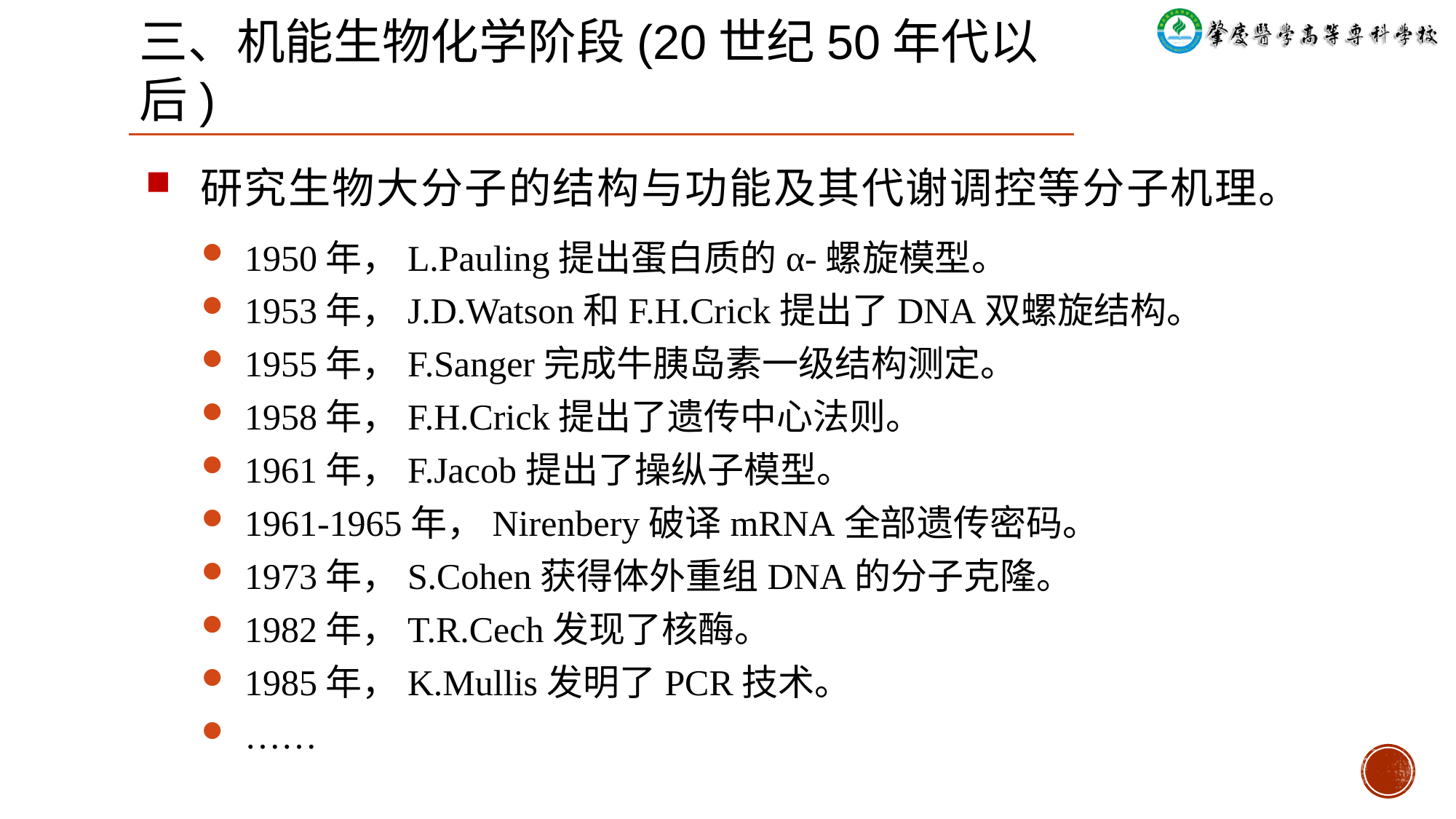

三、机能生物化学阶段(20世纪50年代以后)
研究生物大分子的结构与功能及其代谢调控等分子机理。
1950年，L.Pauling提出蛋白质的α-螺旋模型。
1953年，J.D.Watson和F.H.Crick提出了DNA双螺旋结构。
1955年，F.Sanger完成牛胰岛素一级结构测定。
1958年，F.H.Crick提出了遗传中心法则。
1961年，F.Jacob提出了操纵子模型。
1961-1965年，Nirenbery破译mRNA全部遗传密码。
1973年，S.Cohen获得体外重组DNA的分子克隆。
1982年，T.R.Cech发现了核酶。
1985年，K.Mullis发明了PCR技术。
……